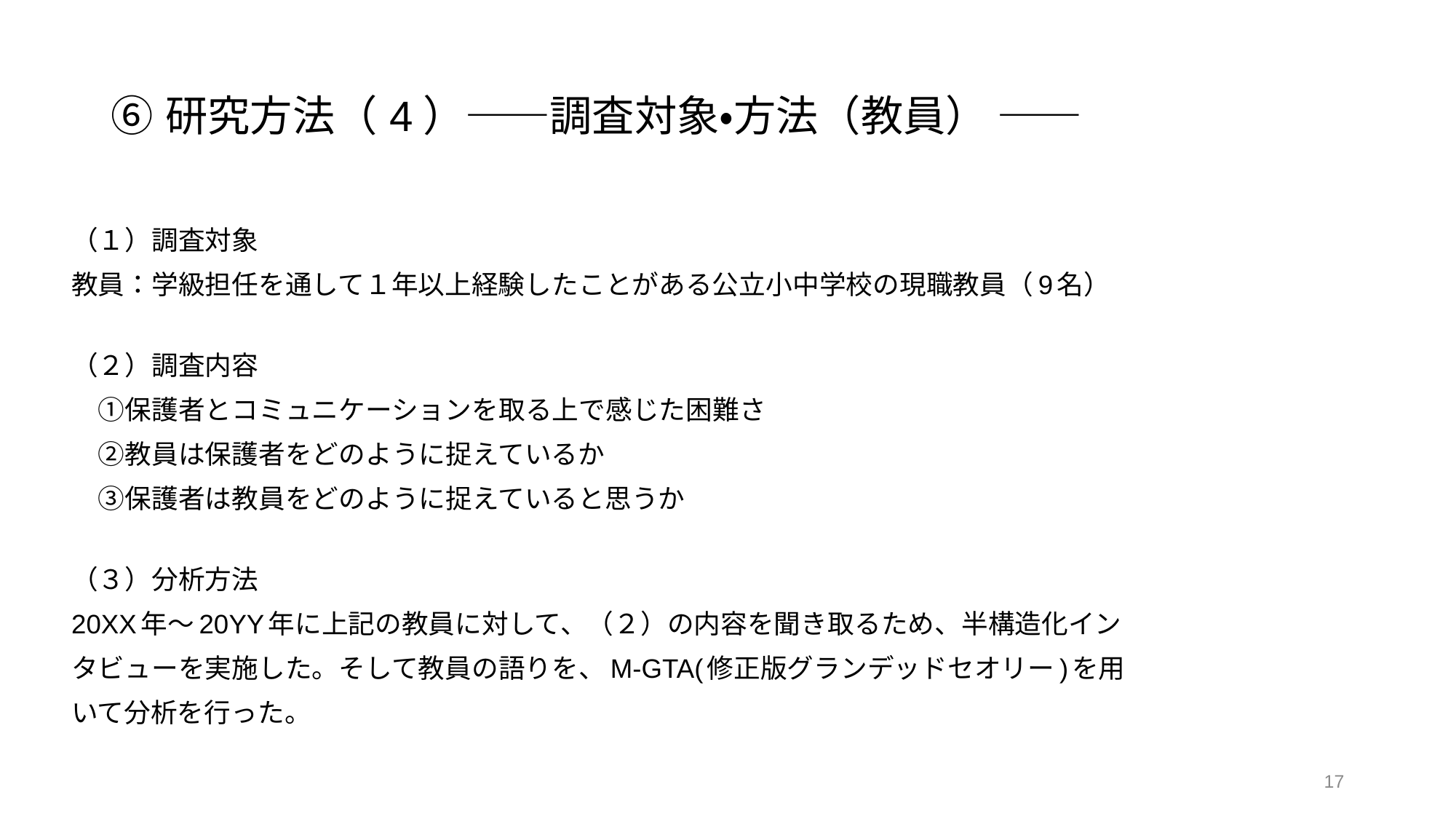

# ⑥研究方法（4）――調査対象・方法（教員） ――
（１）調査対象
教員：学級担任を通して１年以上経験したことがある公立小中学校の現職教員（9名）

（２）調査内容
　①保護者とコミュニケーションを取る上で感じた困難さ
　②教員は保護者をどのように捉えているか
　③保護者は教員をどのように捉えていると思うか

（３）分析方法
20XX年～20YY年に上記の教員に対して、（２）の内容を聞き取るため、半構造化イン
タビューを実施した。そして教員の語りを、M-GTA(修正版グランデッドセオリー)を用
いて分析を行った。
17